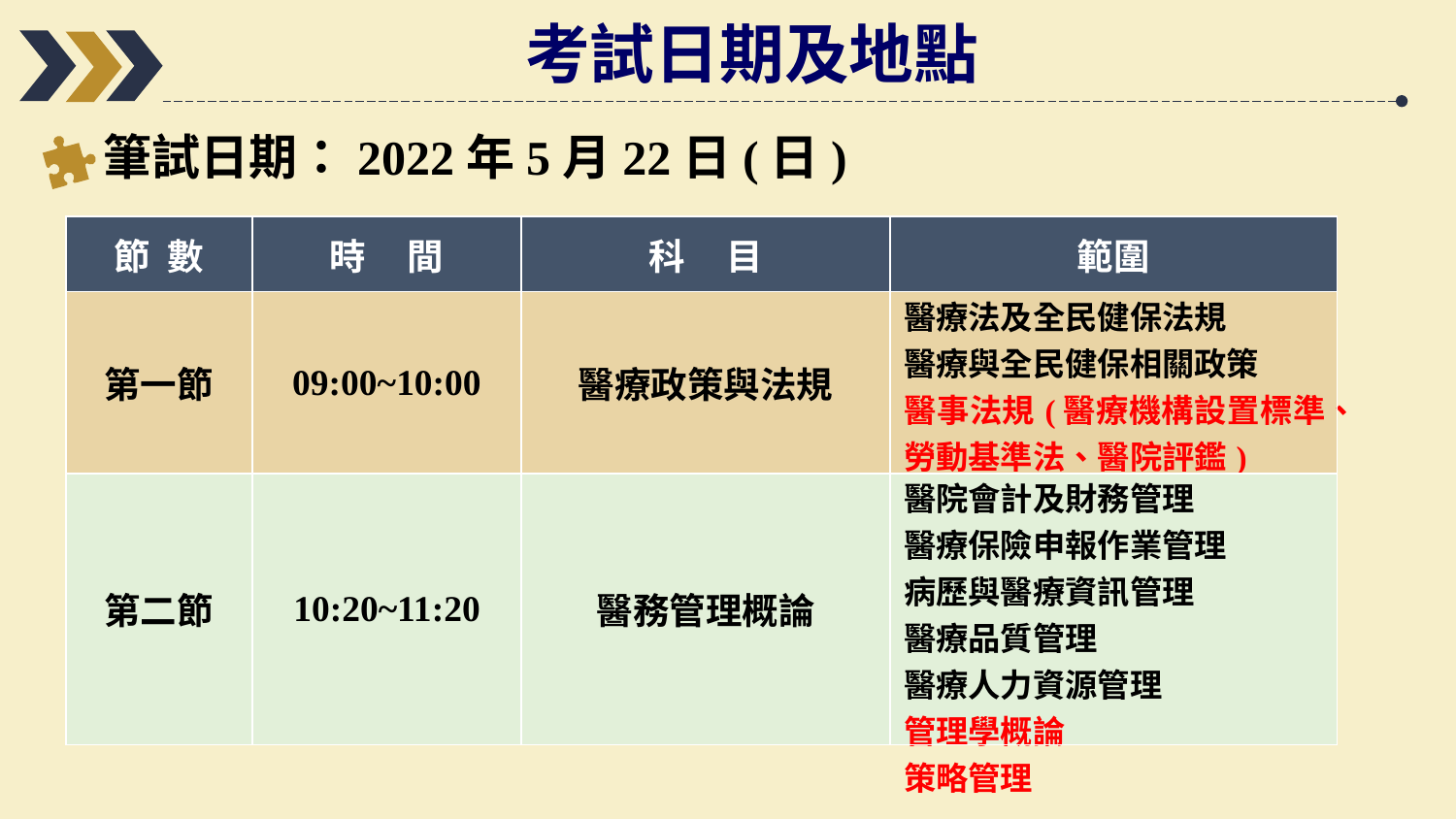

考試日期及地點

筆試日期：2022年5月22日(日)

| 節 數 | 時 間 | 科 目 | 範圍 |
| --- | --- | --- | --- |
| 第一節 | 09:00~10:00 | 醫療政策與法規 | 醫療法及全民健保法規 醫療與全民健保相關政策 醫事法規(醫療機構設置標準、勞動基準法、醫院評鑑) |
| 第二節 | 10:20~11:20 | 醫務管理概論 | 醫院會計及財務管理 醫療保險申報作業管理 病歷與醫療資訊管理 醫療品質管理 醫療人力資源管理 管理學概論 策略管理 |